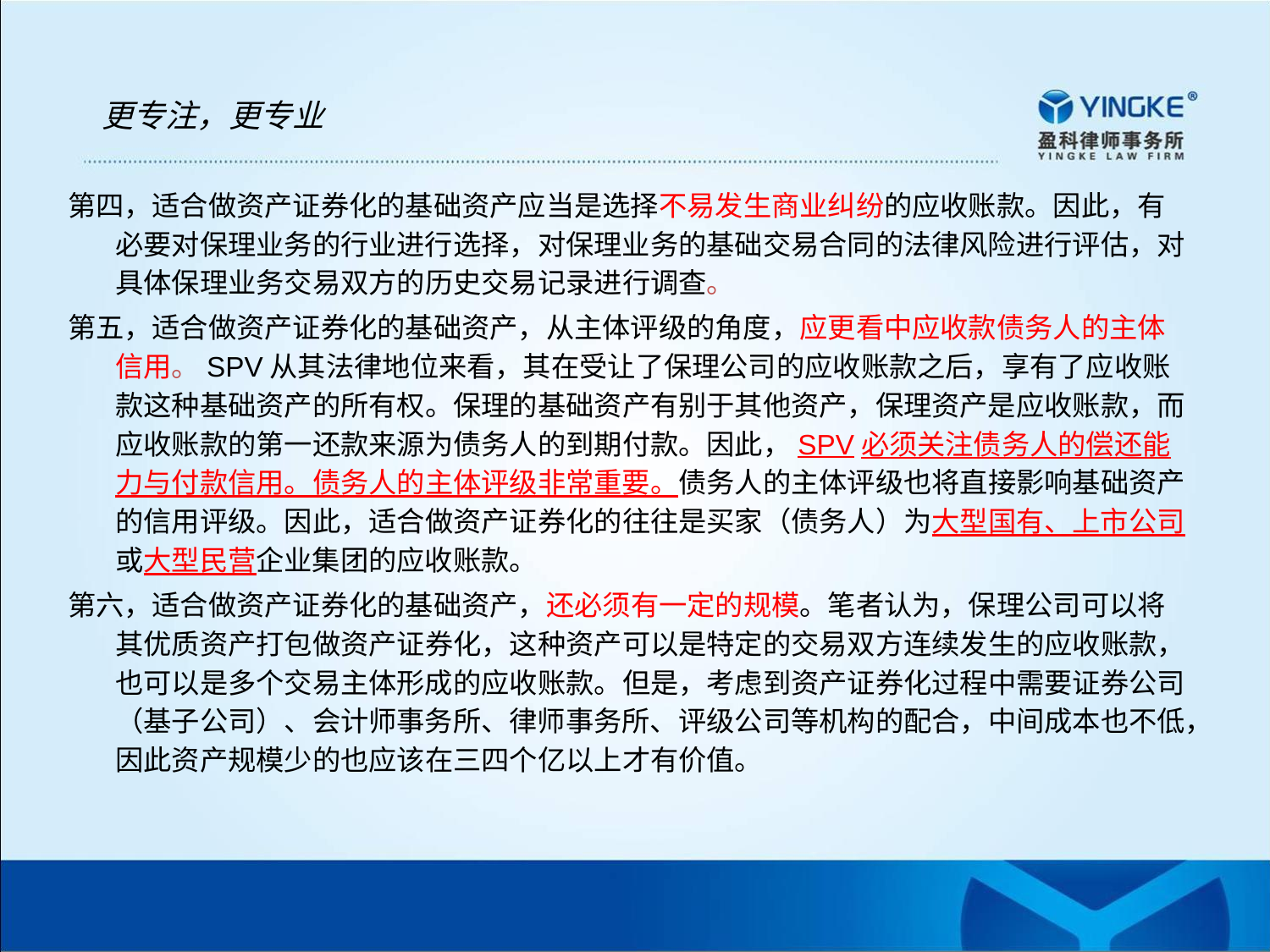

更专注，更专业
第四，适合做资产证券化的基础资产应当是选择不易发生商业纠纷的应收账款。因此，有必要对保理业务的行业进行选择，对保理业务的基础交易合同的法律风险进行评估，对具体保理业务交易双方的历史交易记录进行调查。
第五，适合做资产证券化的基础资产，从主体评级的角度，应更看中应收款债务人的主体信用。SPV从其法律地位来看，其在受让了保理公司的应收账款之后，享有了应收账款这种基础资产的所有权。保理的基础资产有别于其他资产，保理资产是应收账款，而应收账款的第一还款来源为债务人的到期付款。因此，SPV必须关注债务人的偿还能力与付款信用。债务人的主体评级非常重要。债务人的主体评级也将直接影响基础资产的信用评级。因此，适合做资产证券化的往往是买家（债务人）为大型国有、上市公司或大型民营企业集团的应收账款。
第六，适合做资产证券化的基础资产，还必须有一定的规模。笔者认为，保理公司可以将其优质资产打包做资产证券化，这种资产可以是特定的交易双方连续发生的应收账款，也可以是多个交易主体形成的应收账款。但是，考虑到资产证券化过程中需要证券公司（基子公司）、会计师事务所、律师事务所、评级公司等机构的配合，中间成本也不低，因此资产规模少的也应该在三四个亿以上才有价值。